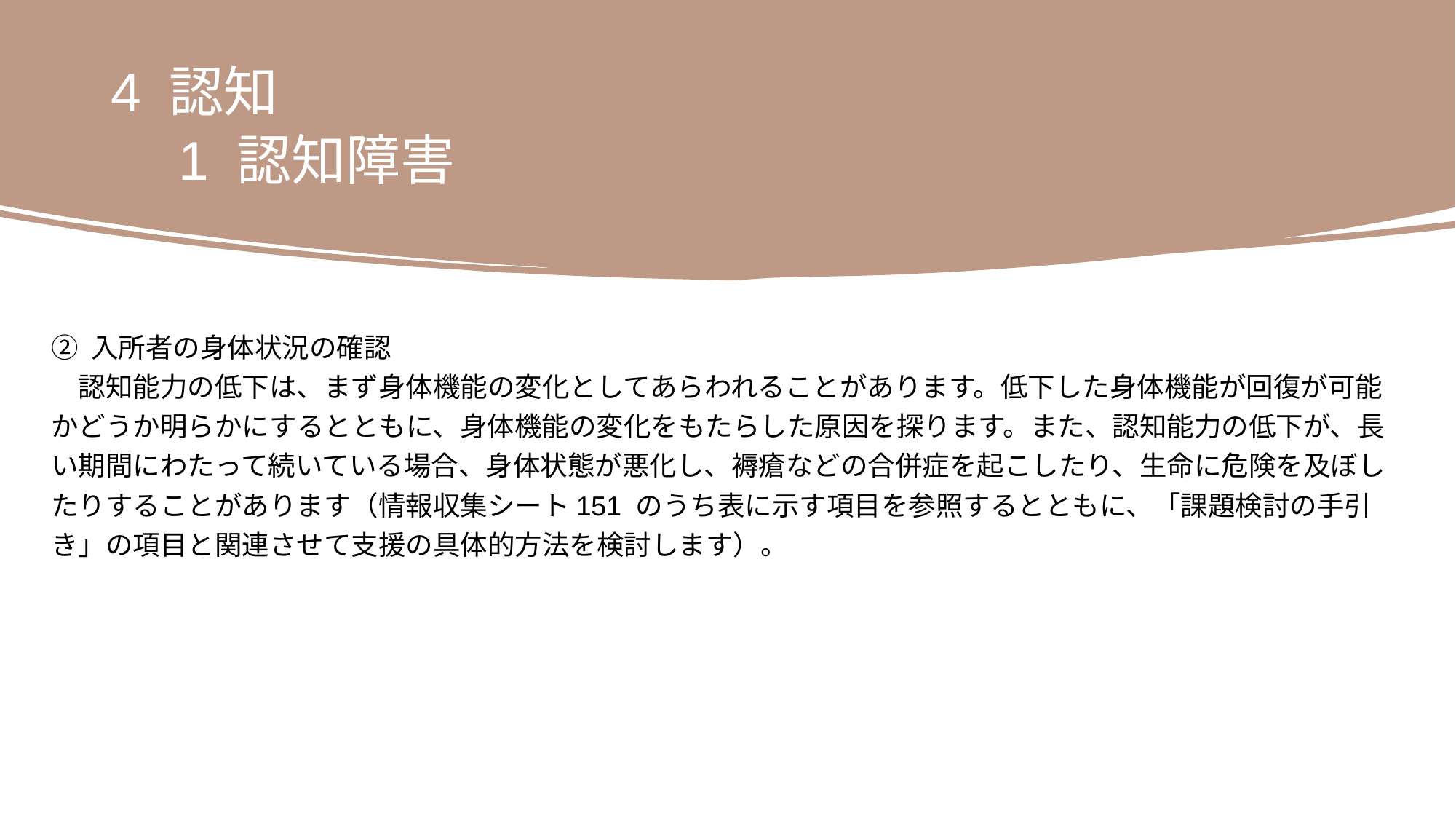

4 認知
　1 認知障害

② 入所者の身体状況の確認
　認知能力の低下は、まず身体機能の変化としてあらわれることがあります。低下した身体機能が回復が可能
かどうか明らかにするとともに、身体機能の変化をもたらした原因を探ります。また、認知能力の低下が、長
い期間にわたって続いている場合、身体状態が悪化し、褥瘡などの合併症を起こしたり、生命に危険を及ぼし
たりすることがあります（情報収集シート151 のうち表に示す項目を参照するとともに、「課題検討の手引
き」の項目と関連させて支援の具体的方法を検討します）。